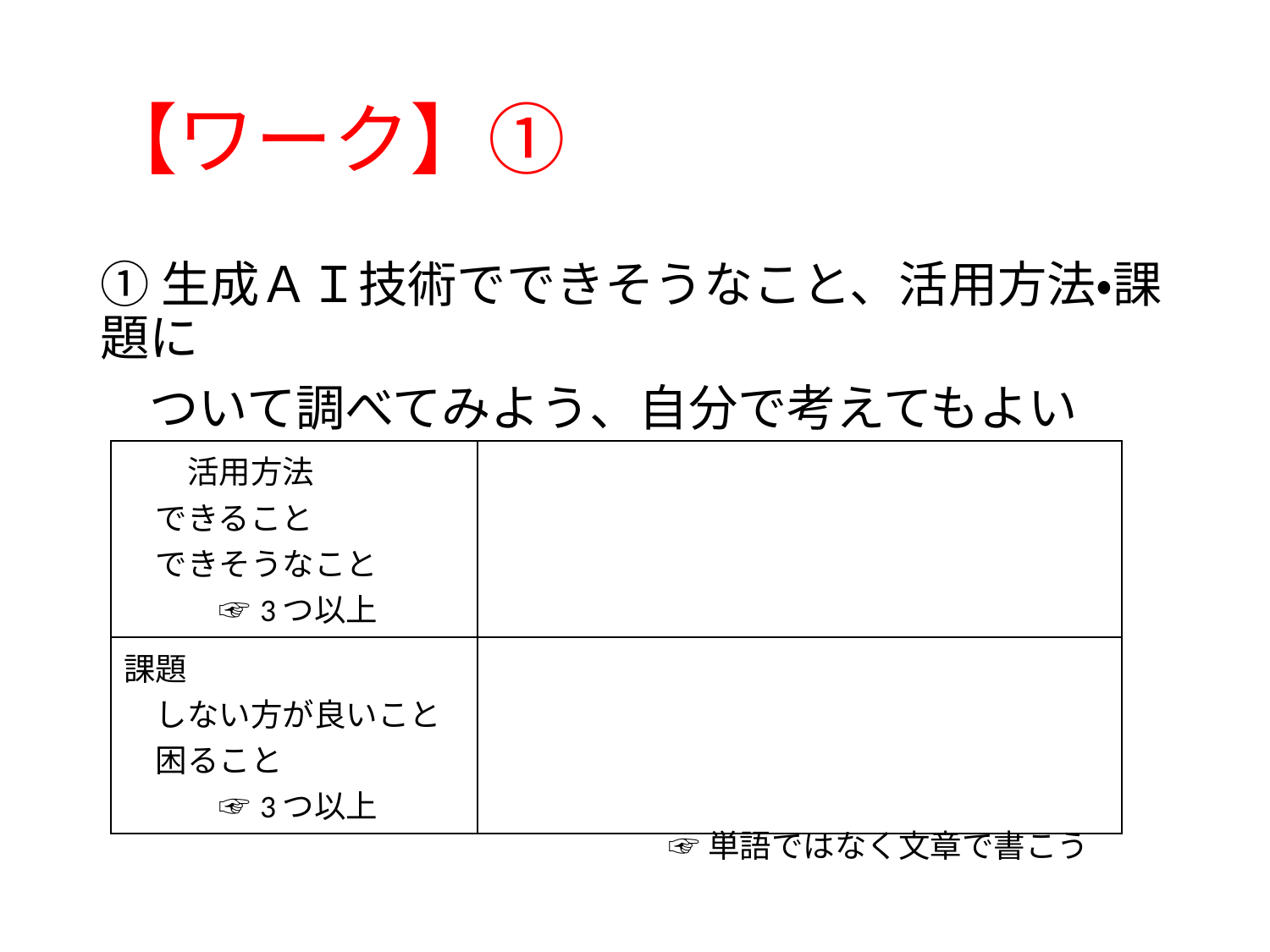

# 【ワーク】①
①生成ＡＩ技術でできそうなこと、活用方法・課題に
　ついて調べてみよう、自分で考えてもよい
| 活用方法 　できること 　できそうなこと 　　　☞3つ以上 |  |
| --- | --- |
| 課題 　しない方が良いこと 　困ること 　　　☞3つ以上 |  |
☞単語ではなく文章で書こう